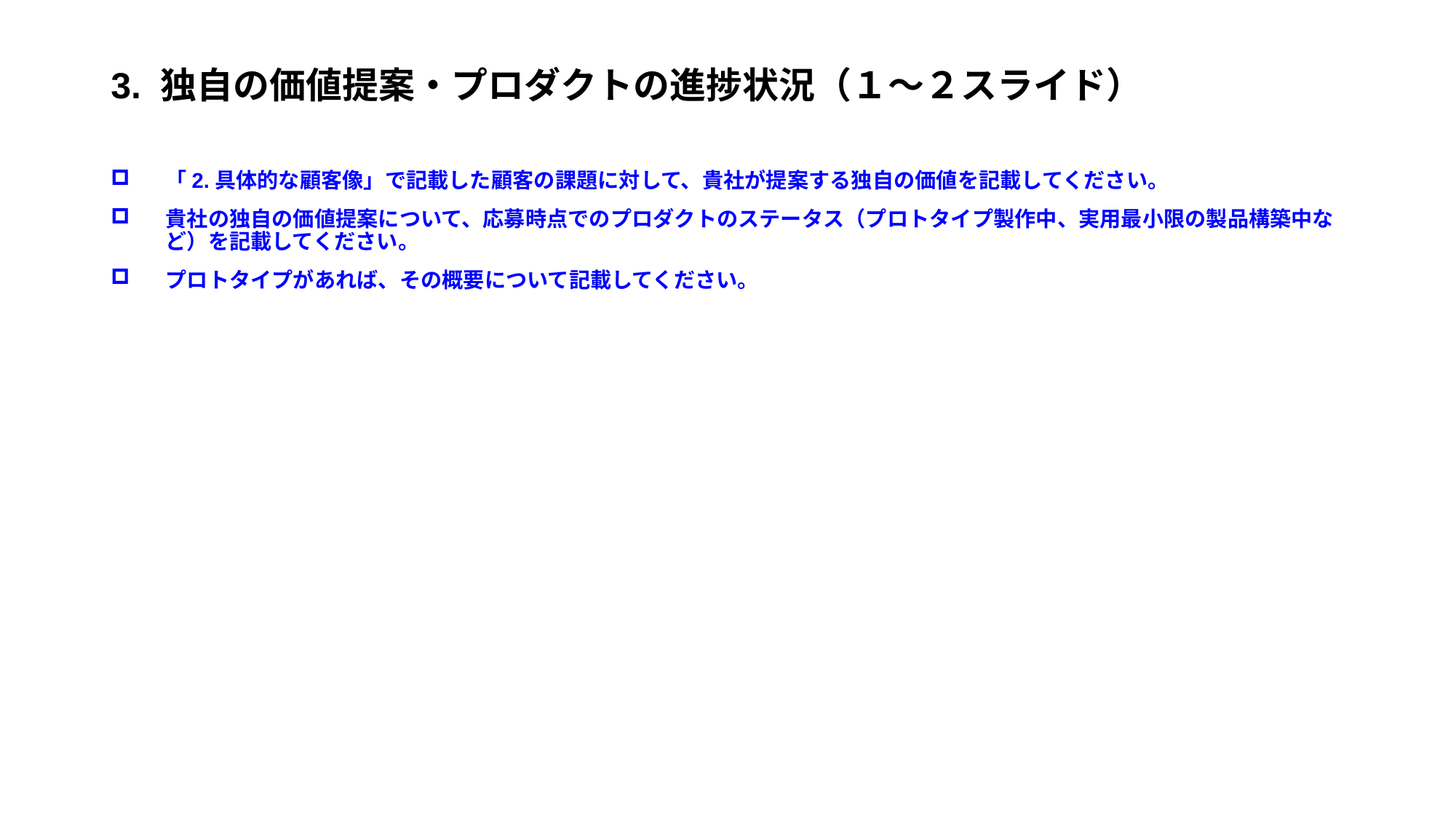

# 3. 独自の価値提案・プロダクトの進捗状況（１～２スライド）
「2.具体的な顧客像」で記載した顧客の課題に対して、貴社が提案する独自の価値を記載してください。
貴社の独自の価値提案について、応募時点でのプロダクトのステータス（プロトタイプ製作中、実用最小限の製品構築中など）を記載してください。
プロトタイプがあれば、その概要について記載してください。